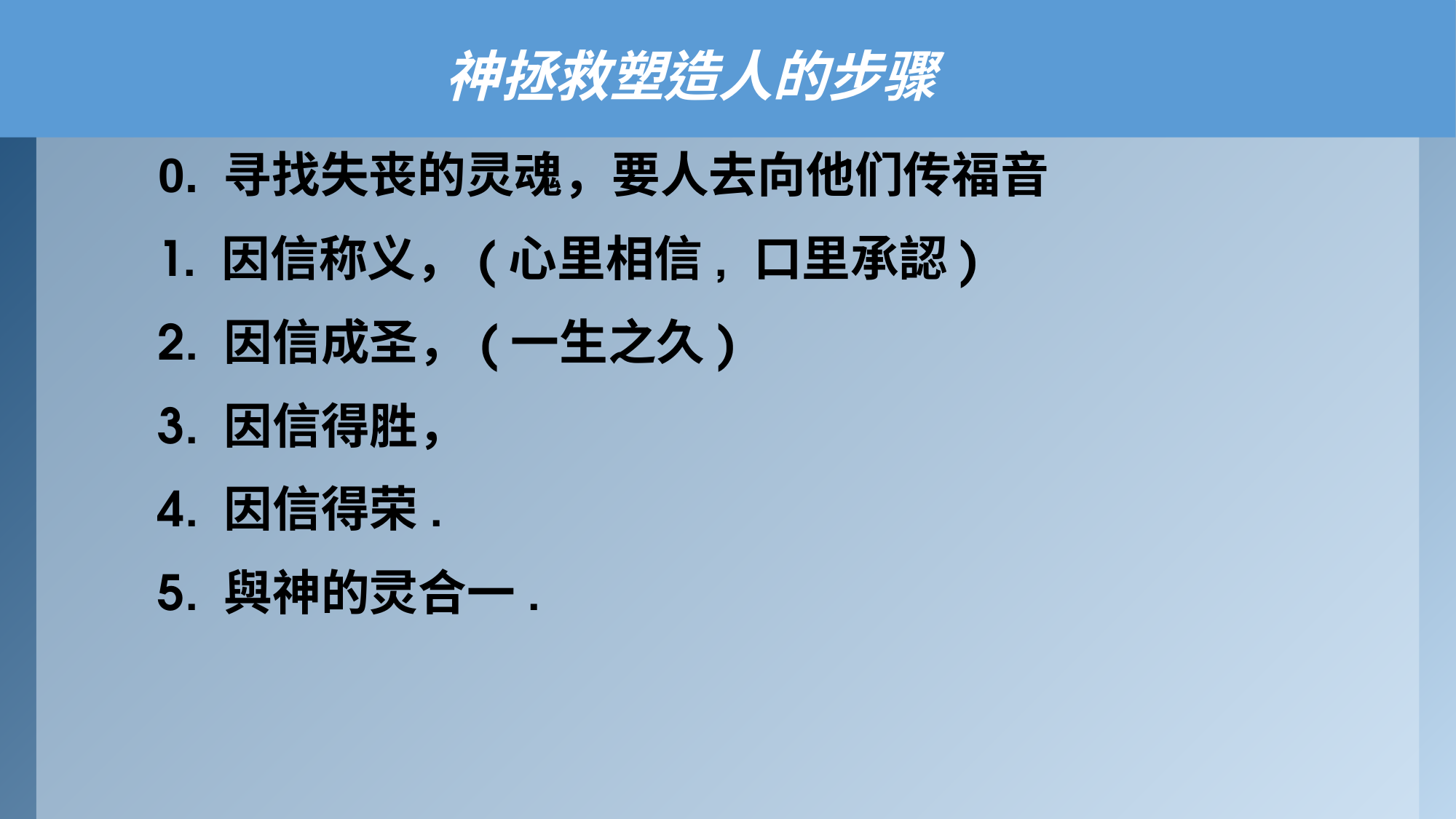

# 神拯救塑造人的步骤
0. 寻找失丧的灵魂，要人去向他们传福音
1. 因信称义，(心里相信, 口里承認)
2. 因信成圣，(一生之久)
3. 因信得胜，
4. 因信得荣.
5. 與神的灵合一.